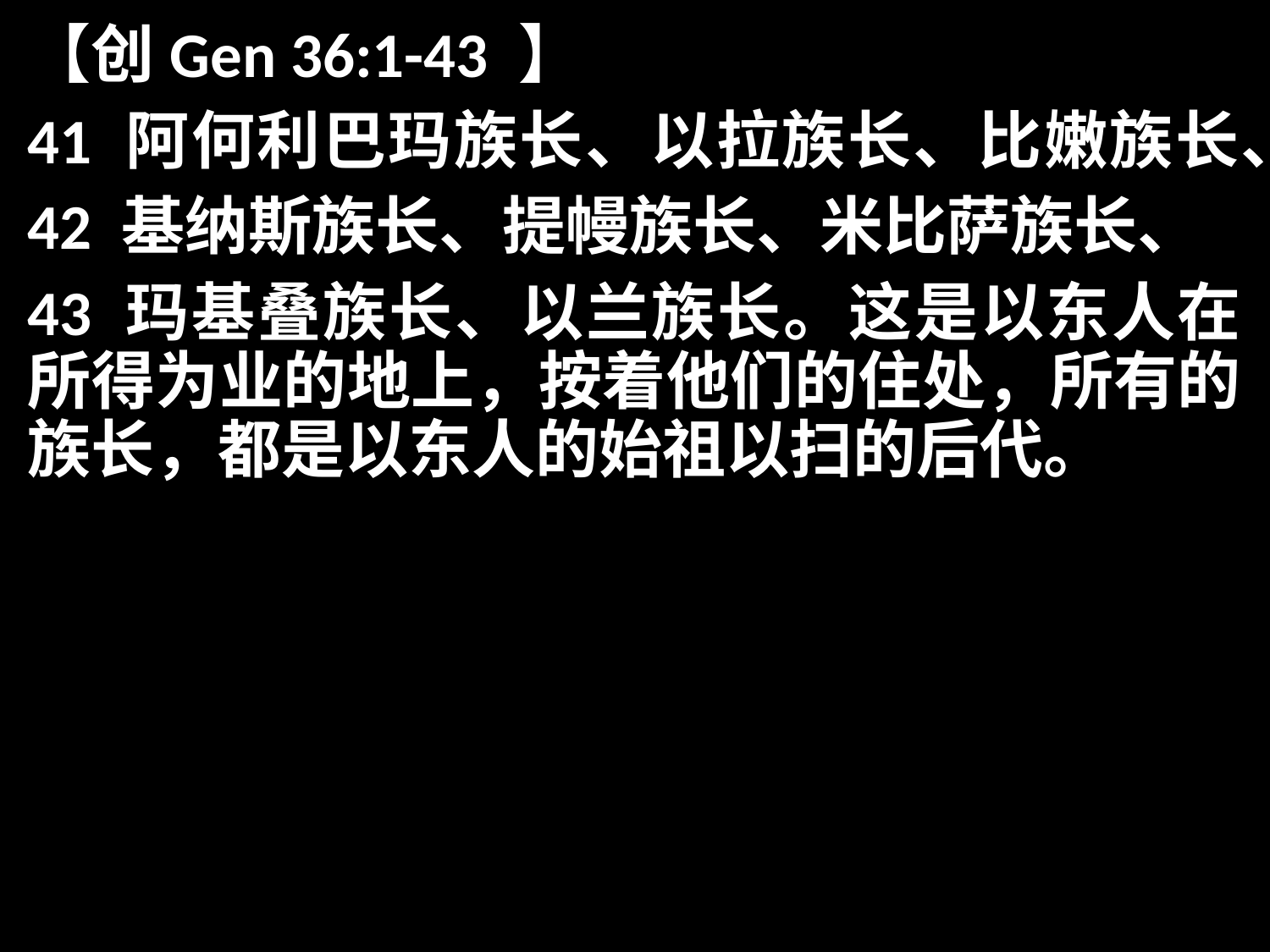

【创Gen 36:1-43 】
41 阿何利巴玛族长、以拉族长、比嫩族长、
42 基纳斯族长、提幔族长、米比萨族长、
43 玛基叠族长、以兰族长。这是以东人在所得为业的地上，按着他们的住处，所有的族长，都是以东人的始祖以扫的后代。